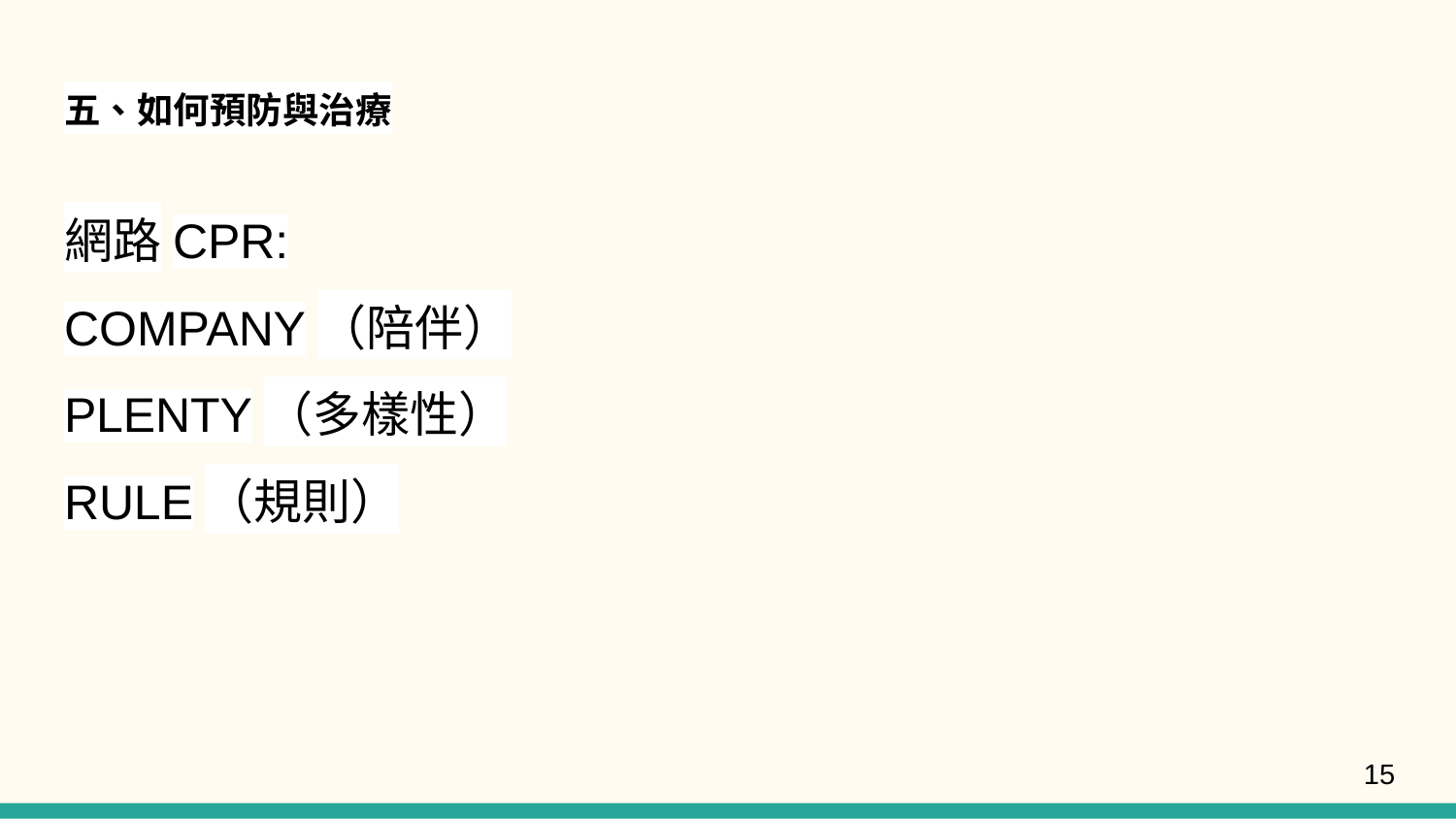

# 五、如何預防與治療

網路CPR:
COMPANY（陪伴）
PLENTY（多樣性）
RULE（規則）

15